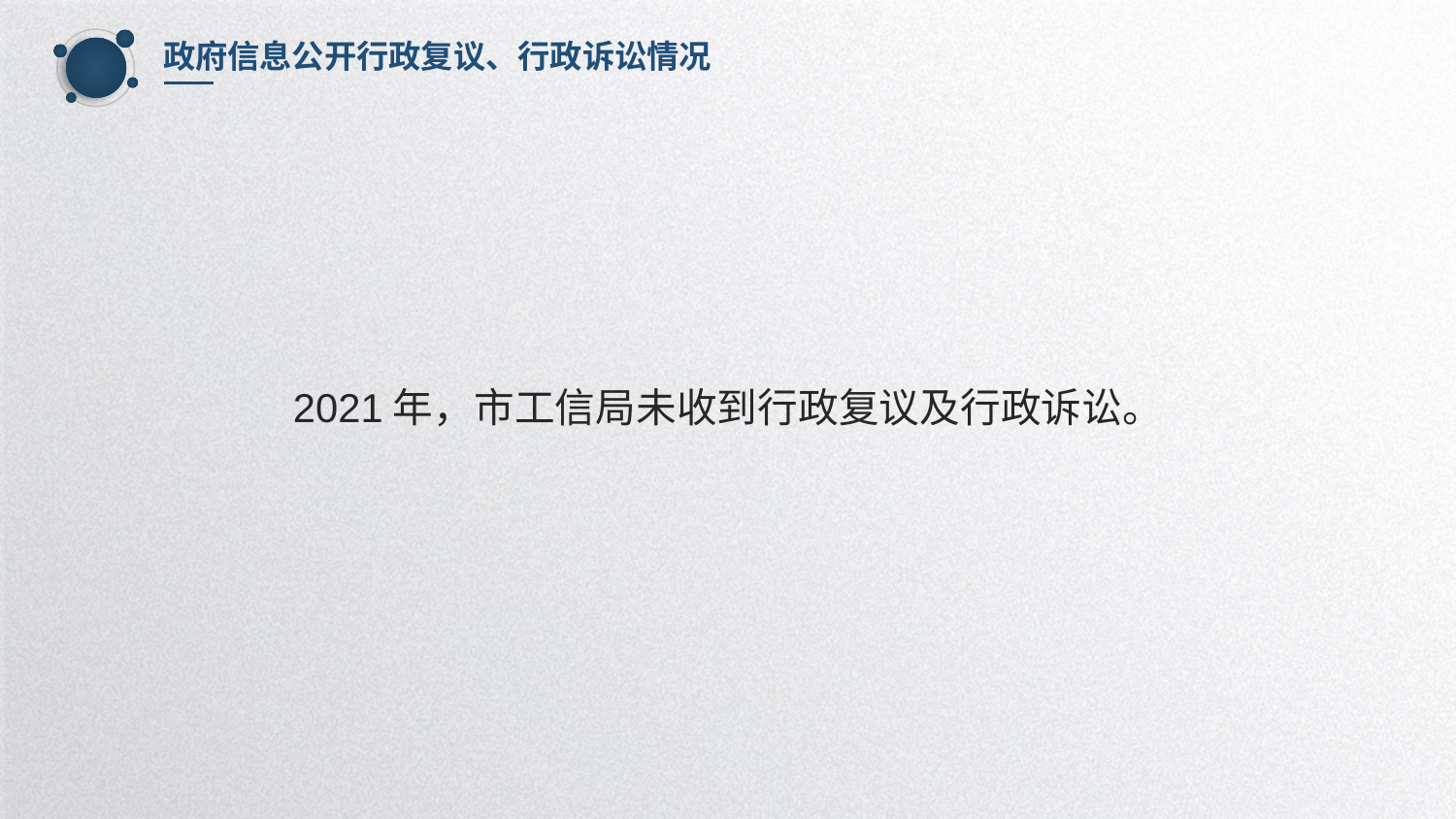

政府信息公开行政复议、行政诉讼情况
2021年，市工信局未收到行政复议及行政诉讼。